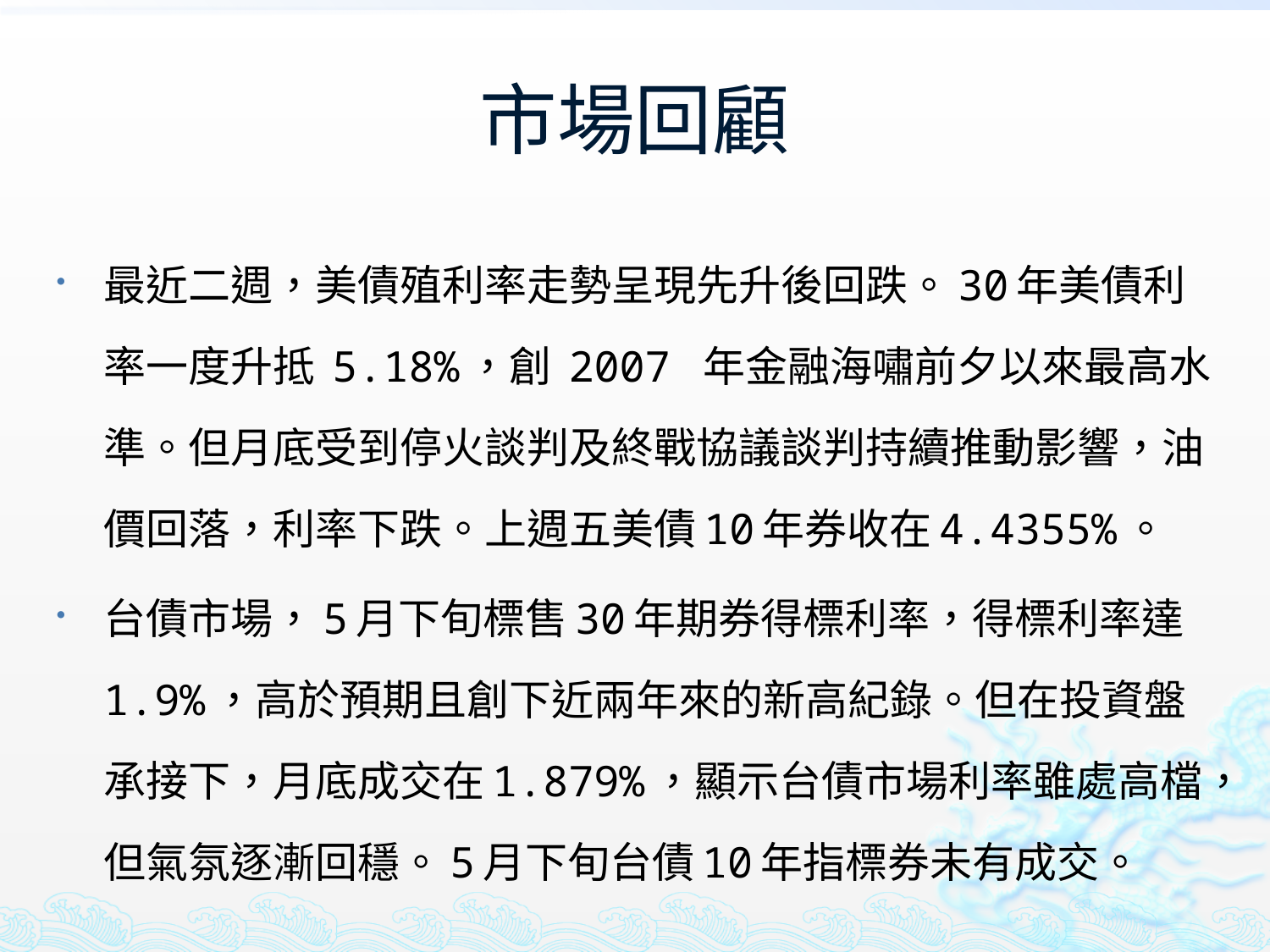

# 市場回顧
最近二週，美債殖利率走勢呈現先升後回跌。30年美債利率一度升抵 5.18%，創 2007 年金融海嘯前夕以來最高水準。但月底受到停火談判及終戰協議談判持續推動影響，油價回落，利率下跌。上週五美債10年券收在4.4355%。
台債市場，5月下旬標售30年期券得標利率，得標利率達1.9%，高於預期且創下近兩年來的新高紀錄。但在投資盤承接下，月底成交在1.879%，顯示台債市場利率雖處高檔，但氣氛逐漸回穩。5月下旬台債10年指標券未有成交。